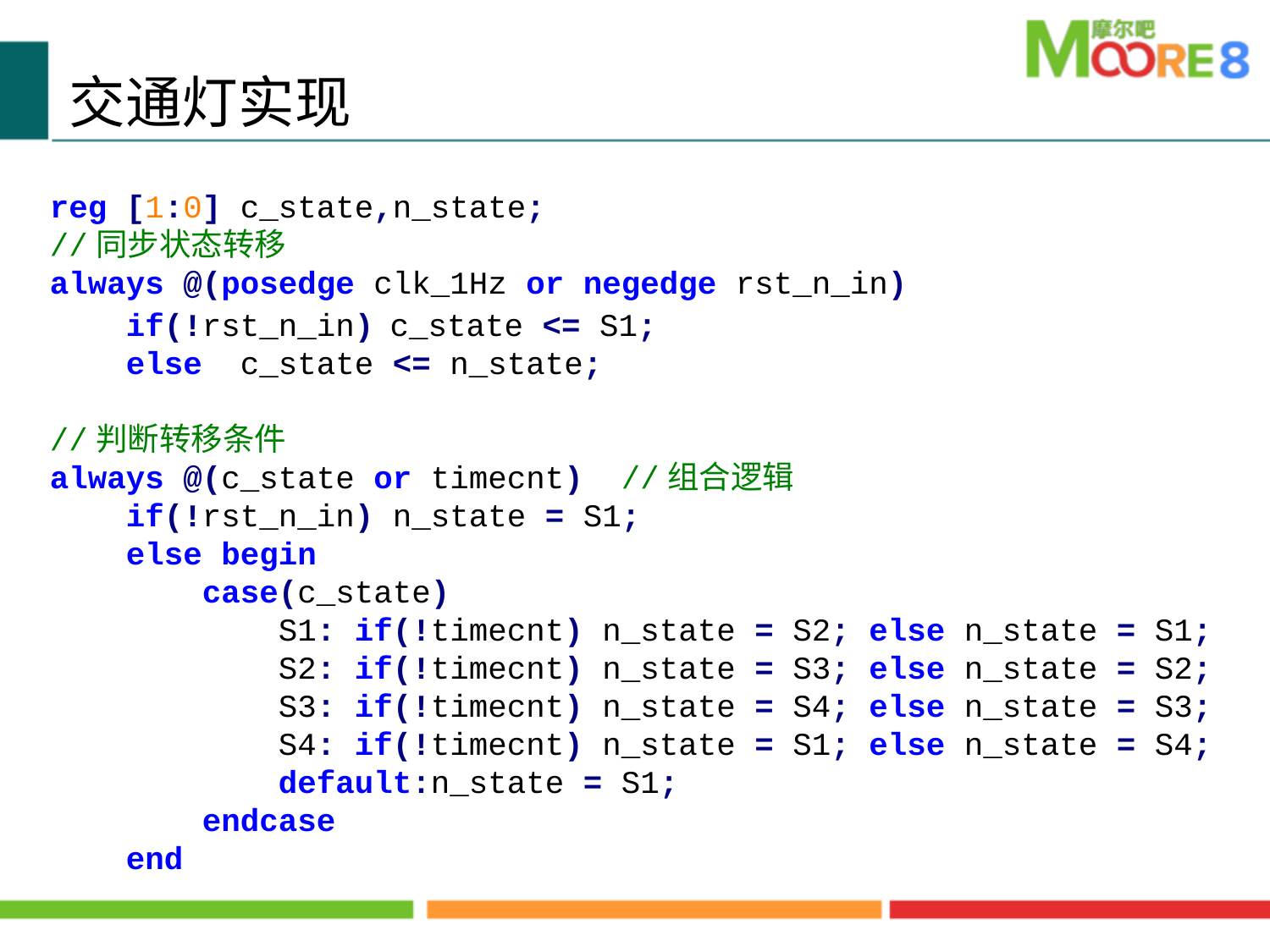

交通灯实现
reg [1:0] c_state,n_state;
//同步状态转移
always @(posedge clk_1Hz or negedge rst_n_in)
    if(!rst_n_in)  c_state <= S1;
    else  c_state <= n_state;

//判断转移条件
always @(c_state or timecnt)  //组合逻辑
    if(!rst_n_in) n_state = S1;
    else begin
        case(c_state)
            S1: if(!timecnt) n_state = S2; else n_state = S1;
            S2: if(!timecnt) n_state = S3; else n_state = S2;
            S3: if(!timecnt) n_state = S4; else n_state = S3;
            S4: if(!timecnt) n_state = S1; else n_state = S4;
            default:n_state = S1;
        endcase
    end